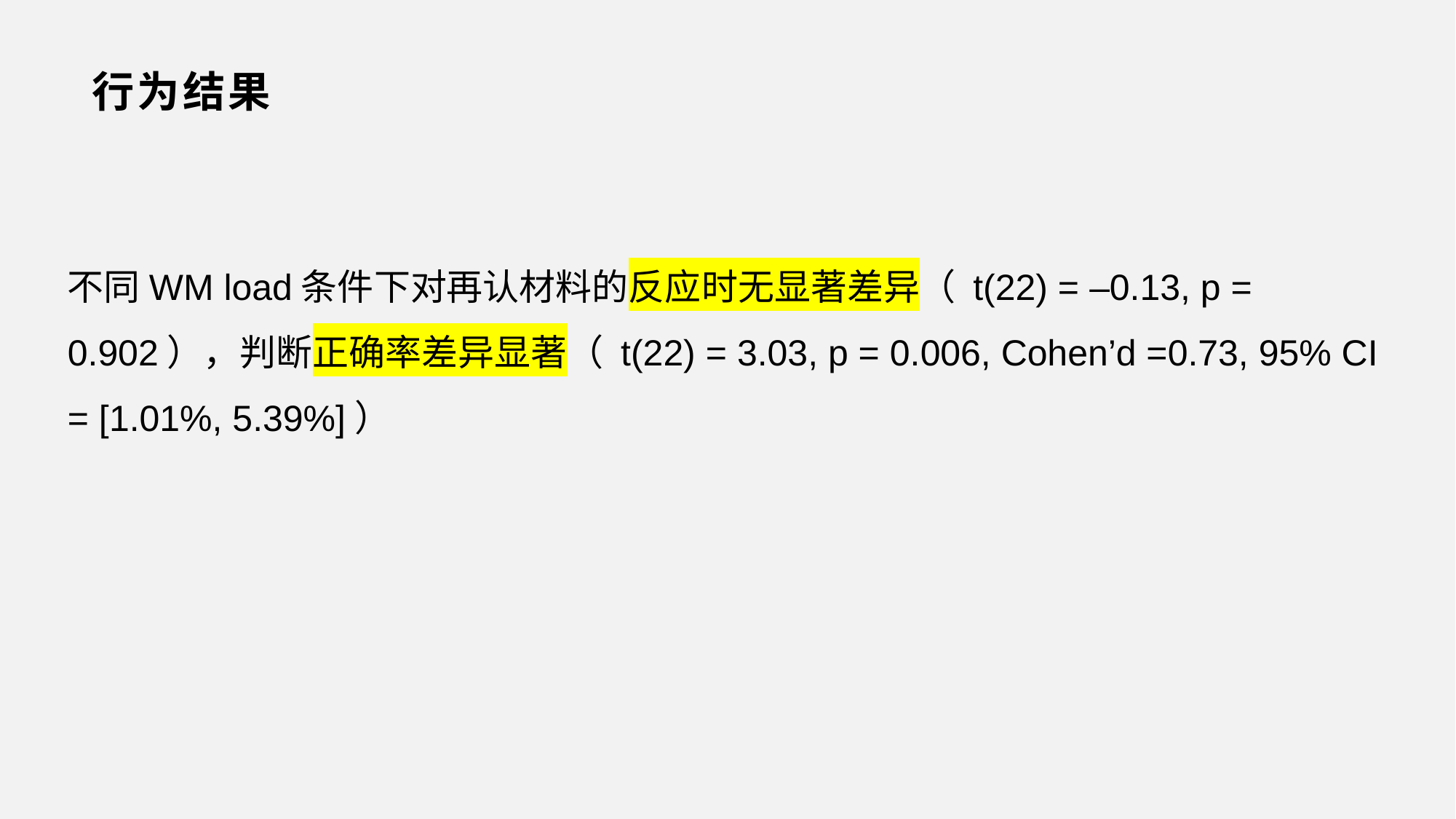

# 行为结果

不同WM load条件下对再认材料的反应时无显著差异（ t(22) = –0.13, p = 0.902），判断正确率差异显著（ t(22) = 3.03, p = 0.006, Cohen’d =0.73, 95% CI = [1.01%, 5.39%]）